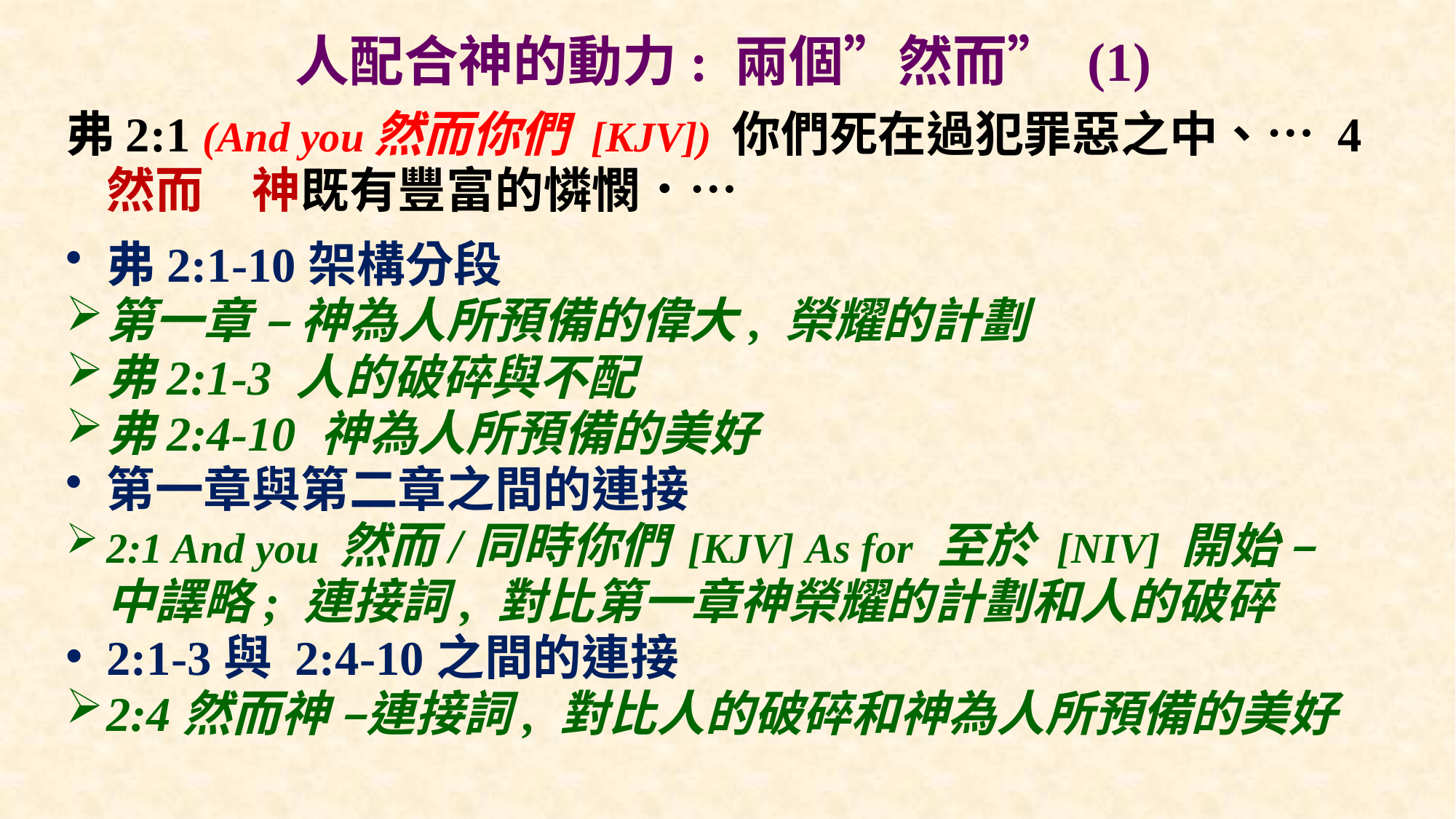

# 人配合神的動力: 兩個”然而” (1)
弗2:1 (And you然而你們 [KJV]) 你們死在過犯罪惡之中、… 4 然而　神既有豐富的憐憫．…
弗2:1-10架構分段
第一章 – 神為人所預備的偉大, 榮耀的計劃
弗2:1-3 人的破碎與不配
弗2:4-10 神為人所預備的美好
第一章與第二章之間的連接
2:1 And you 然而/同時你們 [KJV] As for 至於 [NIV] 開始 – 中譯略; 連接詞, 對比第一章神榮耀的計劃和人的破碎
2:1-3與 2:4-10之間的連接
2:4然而神 –連接詞, 對比人的破碎和神為人所預備的美好